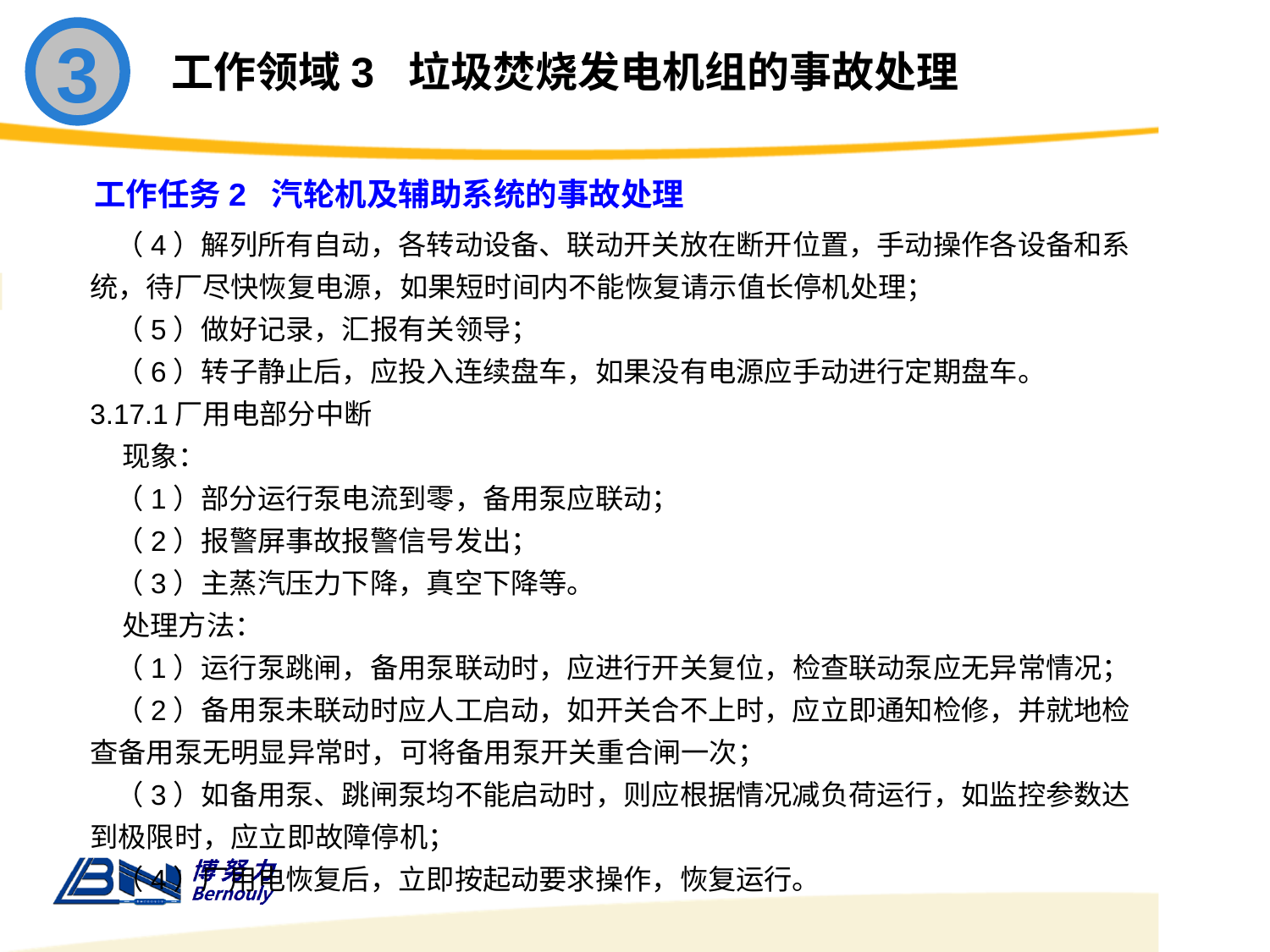

3
工作领域3  垃圾焚烧发电机组的事故处理
工作任务2  汽轮机及辅助系统的事故处理
   （4）解列所有自动，各转动设备、联动开关放在断开位置，手动操作各设备和系统，待厂尽快恢复电源，如果短时间内不能恢复请示值长停机处理；
   （5）做好记录，汇报有关领导；
   （6）转子静止后，应投入连续盘车，如果没有电源应手动进行定期盘车。
3.17.1厂用电部分中断
    现象：
   （1）部分运行泵电流到零，备用泵应联动；
   （2）报警屏事故报警信号发出；
   （3）主蒸汽压力下降，真空下降等。
    处理方法：
   （1）运行泵跳闸，备用泵联动时，应进行开关复位，检查联动泵应无异常情况；
   （2）备用泵未联动时应人工启动，如开关合不上时，应立即通知检修，并就地检查备用泵无明显异常时，可将备用泵开关重合闸一次；
   （3）如备用泵、跳闸泵均不能启动时，则应根据情况减负荷运行，如监控参数达到极限时，应立即故障停机；
   （4）厂用电恢复后，立即按起动要求操作，恢复运行。